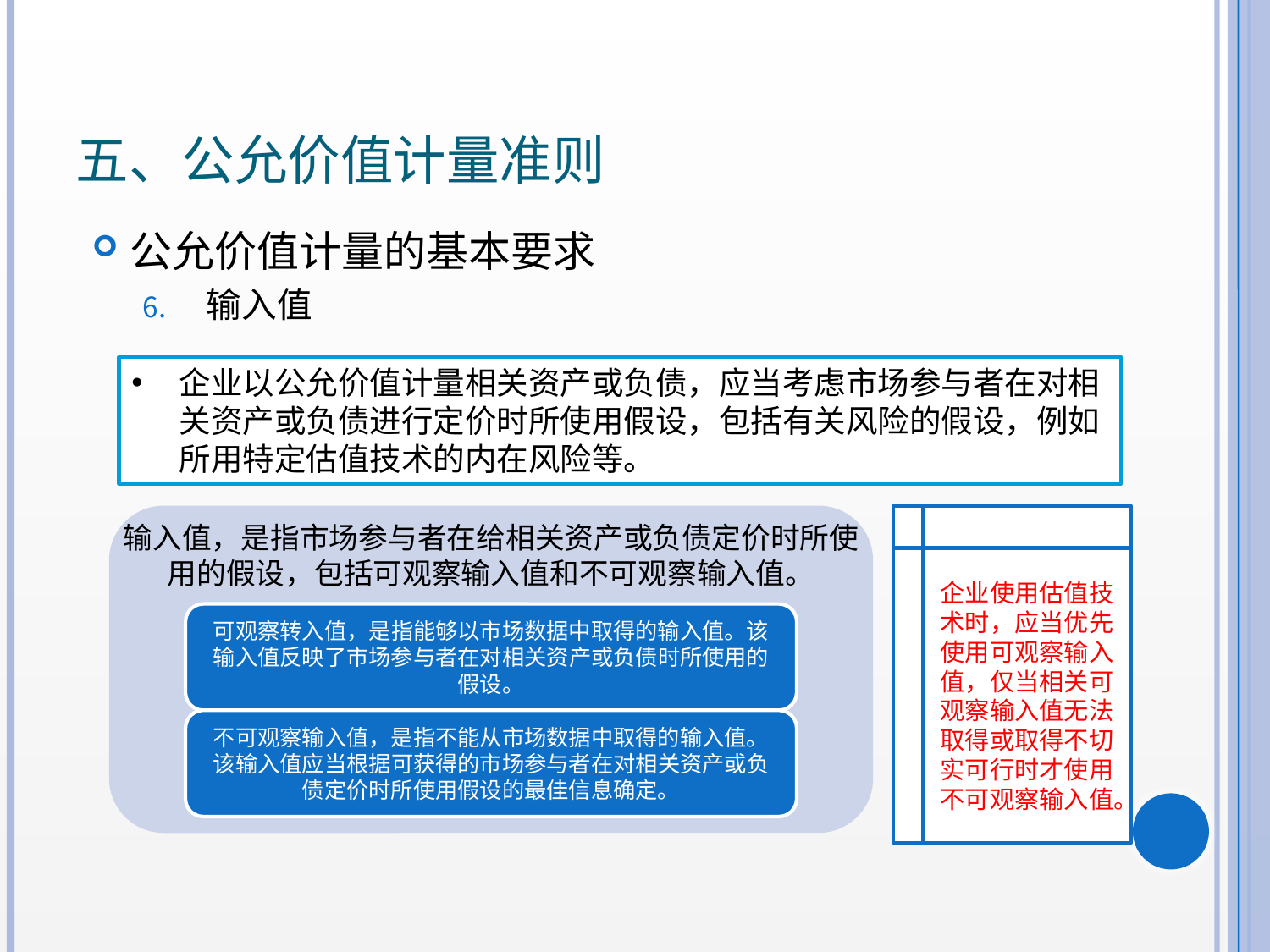

# 五、公允价值计量准则
公允价值计量的基本要求
输入值

企业以公允价值计量相关资产或负债，应当考虑市场参与者在对相关资产或负债进行定价时所使用假设，包括有关风险的假设，例如所用特定估值技术的内在风险等。
输入值，是指市场参与者在给相关资产或负债定价时所使用的假设，包括可观察输入值和不可观察输入值。
可观察转入值，是指能够以市场数据中取得的输入值。该输入值反映了市场参与者在对相关资产或负债时所使用的假设。
不可观察输入值，是指不能从市场数据中取得的输入值。该输入值应当根据可获得的市场参与者在对相关资产或负债定价时所使用假设的最佳信息确定。
企业使用估值技术时，应当优先使用可观察输入值，仅当相关可观察输入值无法取得或取得不切实可行时才使用不可观察输入值。